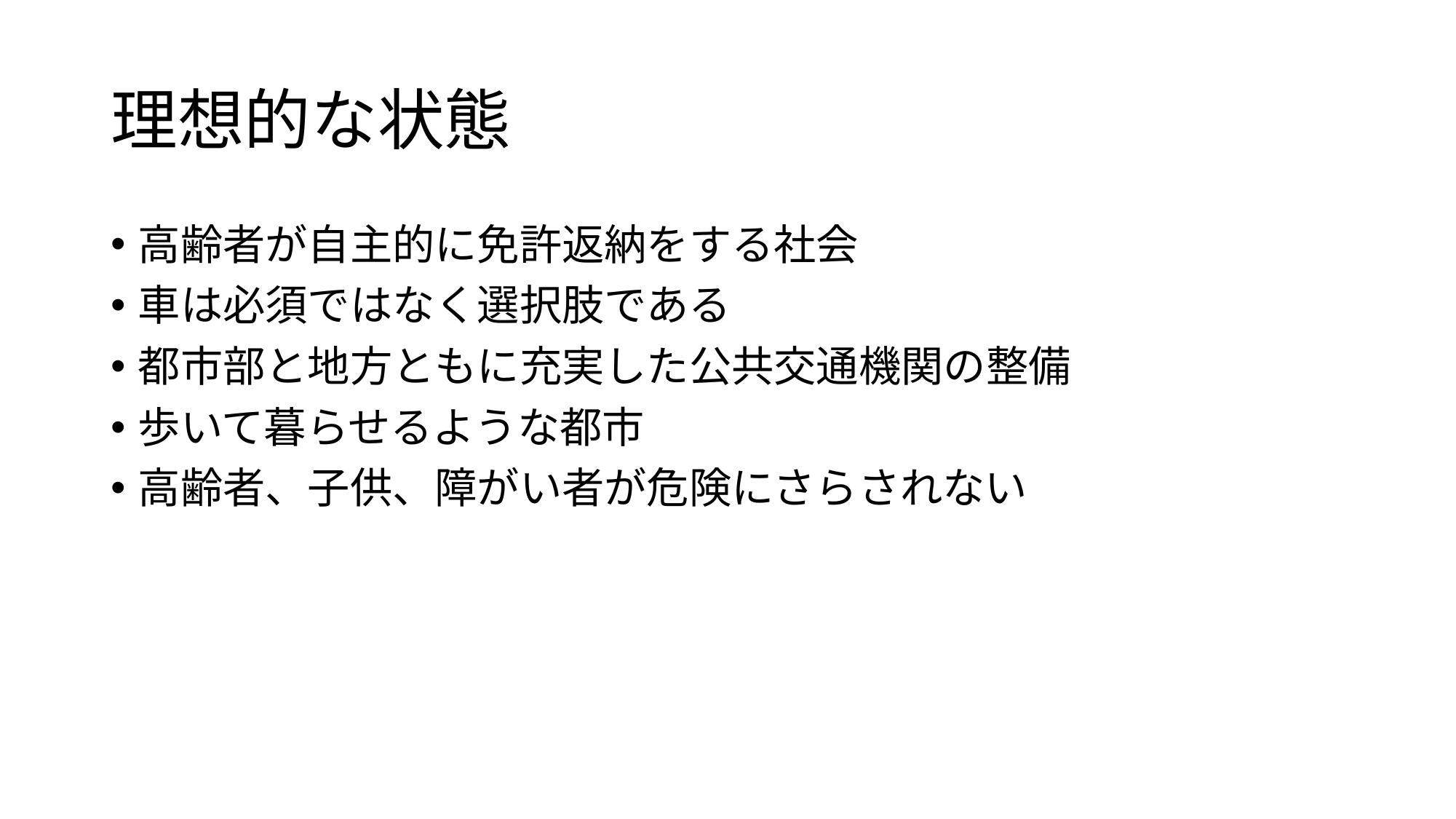

# 理想的な状態
高齢者が自主的に免許返納をする社会
車は必須ではなく選択肢である
都市部と地方ともに充実した公共交通機関の整備
歩いて暮らせるような都市
高齢者、子供、障がい者が危険にさらされない